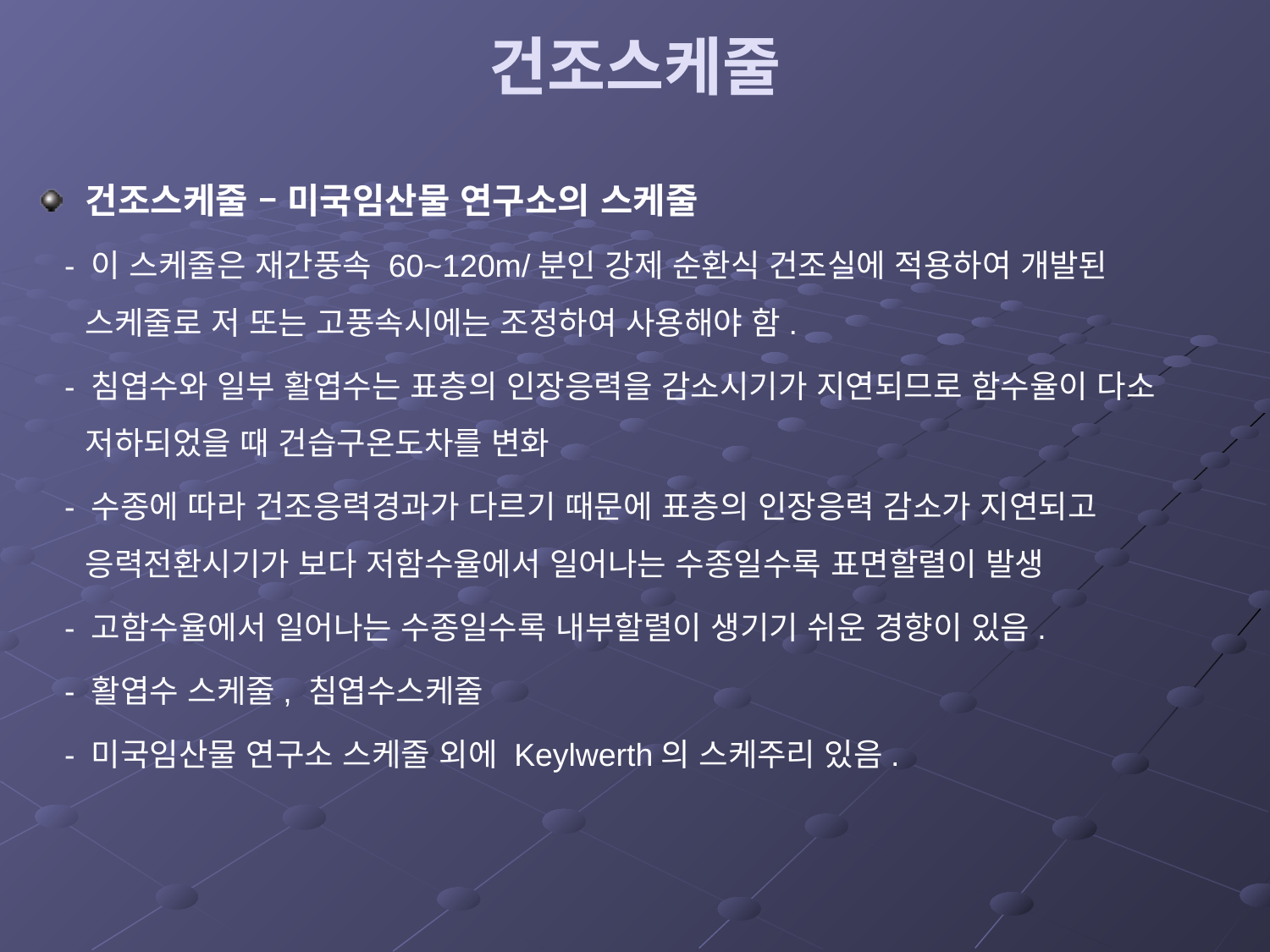

# 건조스케줄
건조스케줄 – 미국임산물 연구소의 스케줄
   - 이 스케줄은 재간풍속 60~120m/분인 강제 순환식 건조실에 적용하여 개발된 스케줄로 저 또는 고풍속시에는 조정하여 사용해야 함.
   - 침엽수와 일부 활엽수는 표층의 인장응력을 감소시기가 지연되므로 함수율이 다소 저하되었을 때 건습구온도차를 변화
   - 수종에 따라 건조응력경과가 다르기 때문에 표층의 인장응력 감소가 지연되고 응력전환시기가 보다 저함수율에서 일어나는 수종일수록 표면할렬이 발생
   - 고함수율에서 일어나는 수종일수록 내부할렬이 생기기 쉬운 경향이 있음.
   - 활엽수 스케줄, 침엽수스케줄
   - 미국임산물 연구소 스케줄 외에 Keylwerth의 스케주리 있음.